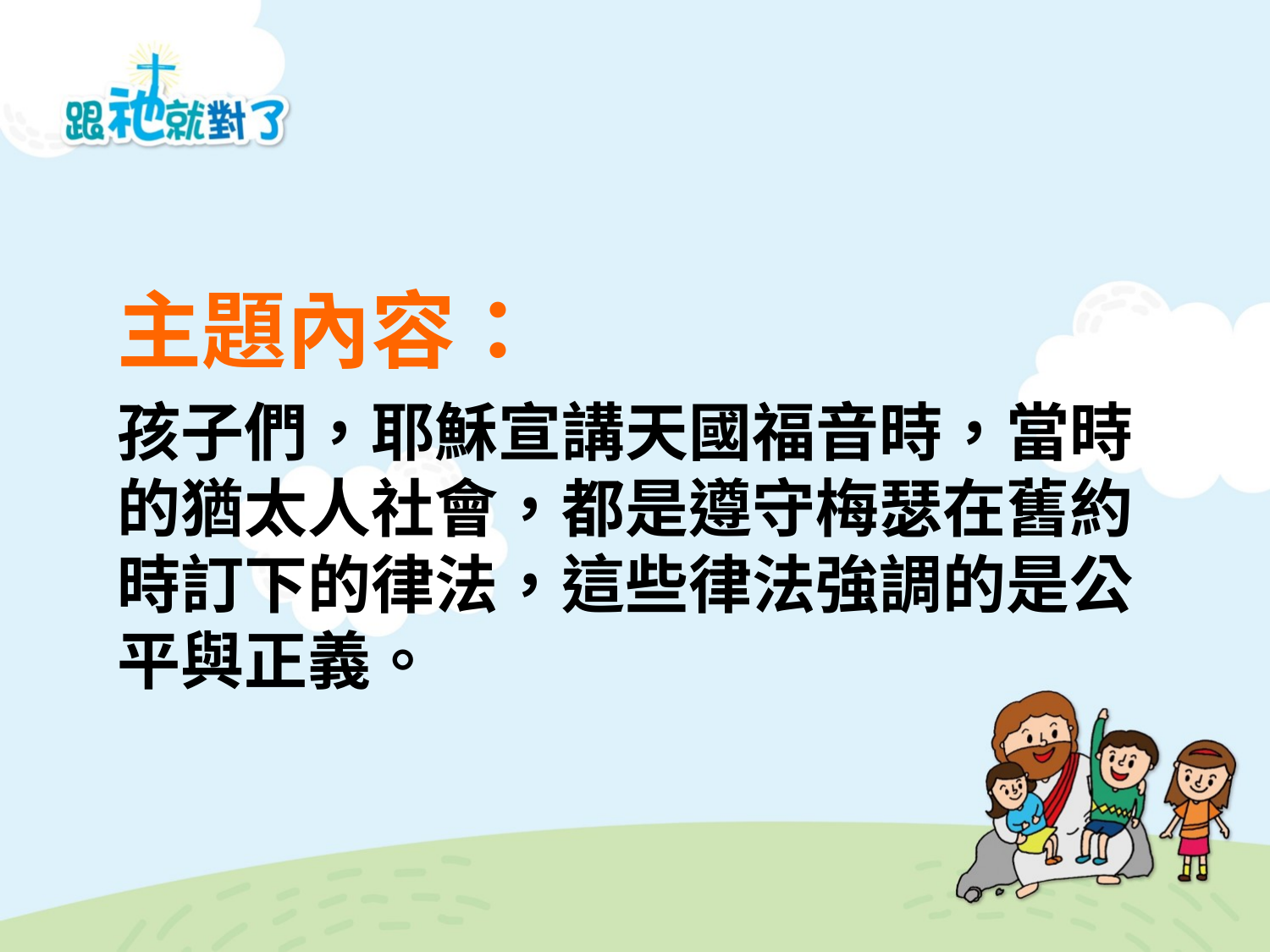

主題內容：
孩子們，耶穌宣講天國福音時，當時的猶太人社會，都是遵守梅瑟在舊約時訂下的律法，這些律法強調的是公平與正義。